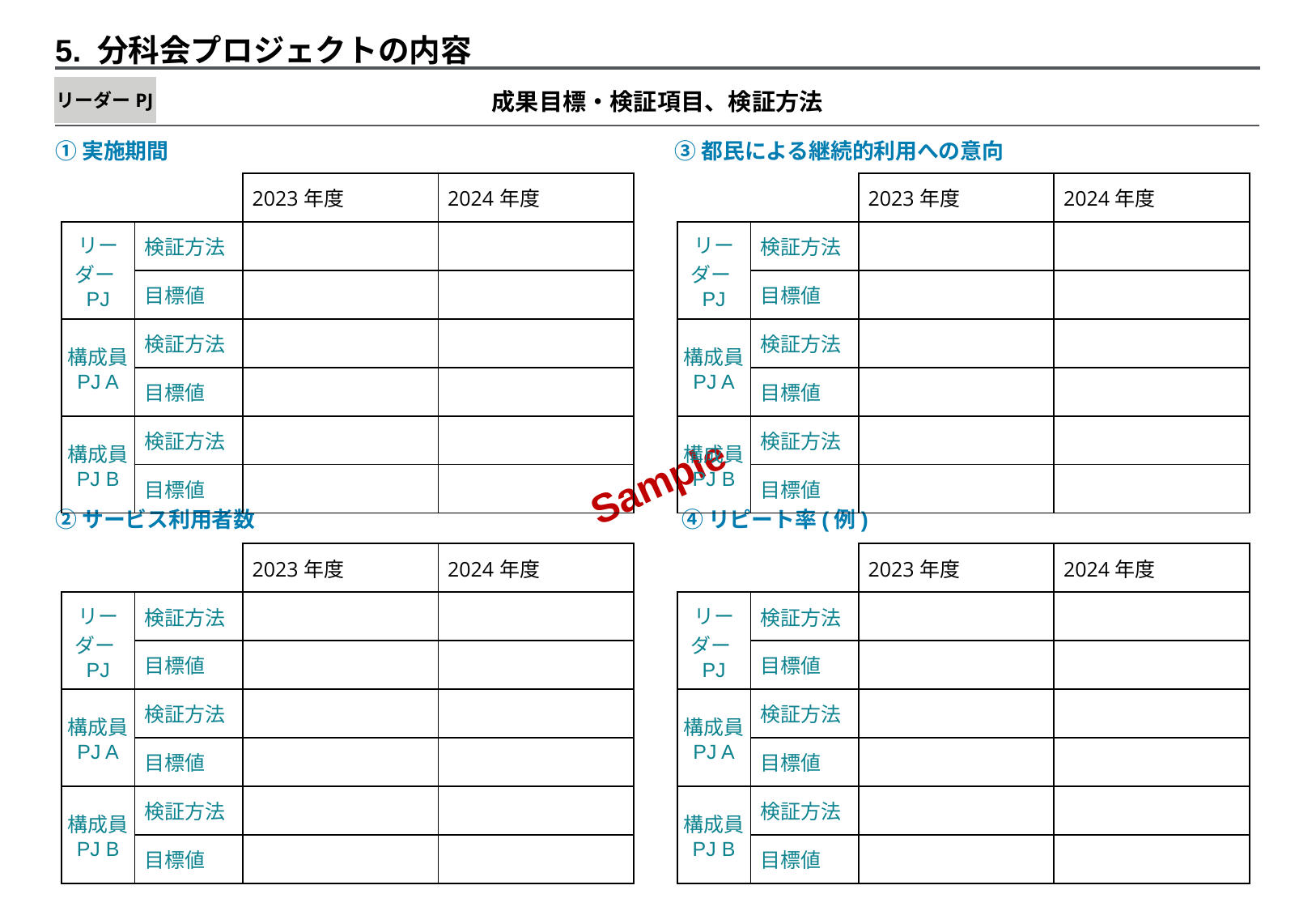

5. 分科会プロジェクトの内容
リーダーPJ
成果目標・検証項目、検証方法

①実施期間
③都民による継続的利用への意向
|  |  | 2023年度 | 2024年度 |
| --- | --- | --- | --- |
| リーダーPJ | 検証方法 |  |  |
|  | 目標値 |  |  |
| 構成員 PJ A | 検証方法 |  |  |
|  | 目標値 |  |  |
| 構成員 PJ B | 検証方法 |  |  |
|  | 目標値 |  |  |
|  |  | 2023年度 | 2024年度 |
| --- | --- | --- | --- |
| リーダーPJ | 検証方法 |  |  |
|  | 目標値 |  |  |
| 構成員 PJ A | 検証方法 |  |  |
|  | 目標値 |  |  |
| 構成員 PJ B | 検証方法 |  |  |
|  | 目標値 |  |  |
Sample
②サービス利用者数
④リピート率(例)
|  |  | 2023年度 | 2024年度 |
| --- | --- | --- | --- |
| リーダーPJ | 検証方法 |  |  |
|  | 目標値 |  |  |
| 構成員 PJ A | 検証方法 |  |  |
|  | 目標値 |  |  |
| 構成員 PJ B | 検証方法 |  |  |
|  | 目標値 |  |  |
|  |  | 2023年度 | 2024年度 |
| --- | --- | --- | --- |
| リーダーPJ | 検証方法 |  |  |
|  | 目標値 |  |  |
| 構成員 PJ A | 検証方法 |  |  |
|  | 目標値 |  |  |
| 構成員 PJ B | 検証方法 |  |  |
|  | 目標値 |  |  |